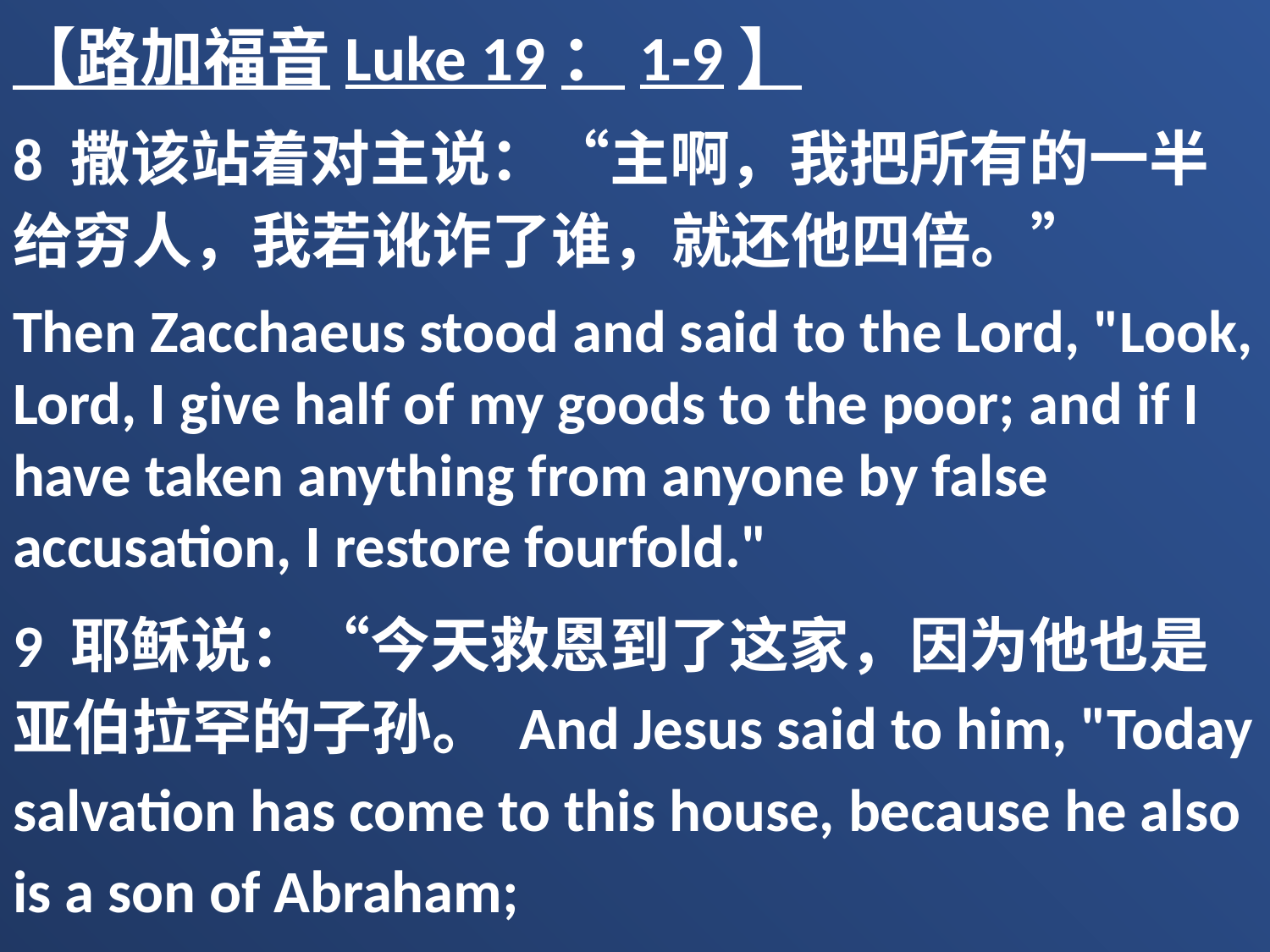

【路加福音Luke 19：1-9】
8 撒该站着对主说：“主啊，我把所有的一半给穷人，我若讹诈了谁，就还他四倍。”
Then Zacchaeus stood and said to the Lord, "Look, Lord, I give half of my goods to the poor; and if I have taken anything from anyone by false accusation, I restore fourfold."
9 耶稣说：“今天救恩到了这家，因为他也是亚伯拉罕的子孙。 And Jesus said to him, "Today salvation has come to this house, because he also is a son of Abraham;